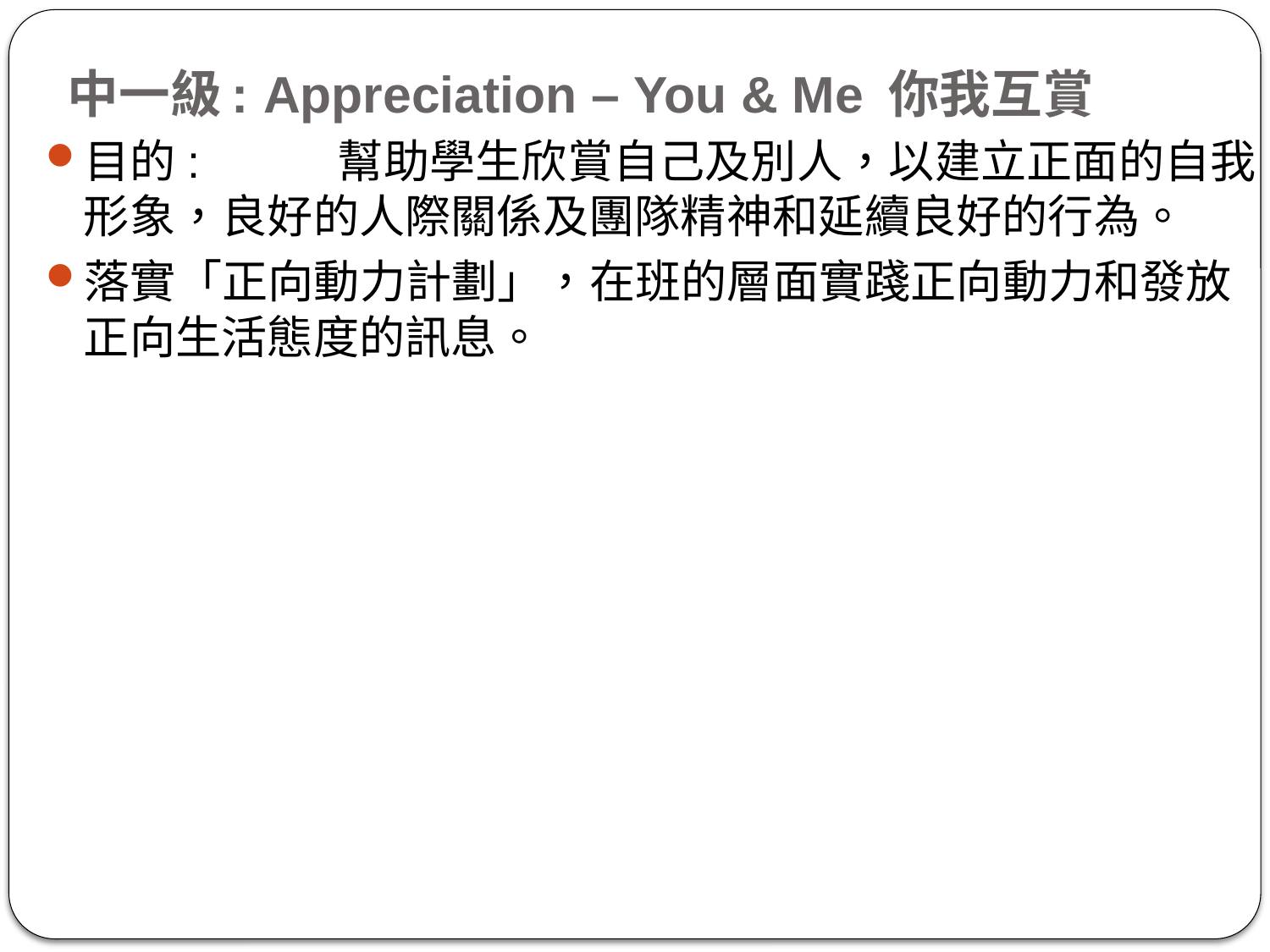

# 中一級: Appreciation – You & Me 你我互賞
目的: 	幫助學生欣賞自己及別人，以建立正面的自我形象，良好的人際關係及團隊精神和延續良好的行為。
落實「正向動力計劃」，在班的層面實踐正向動力和發放正向生活態度的訊息。